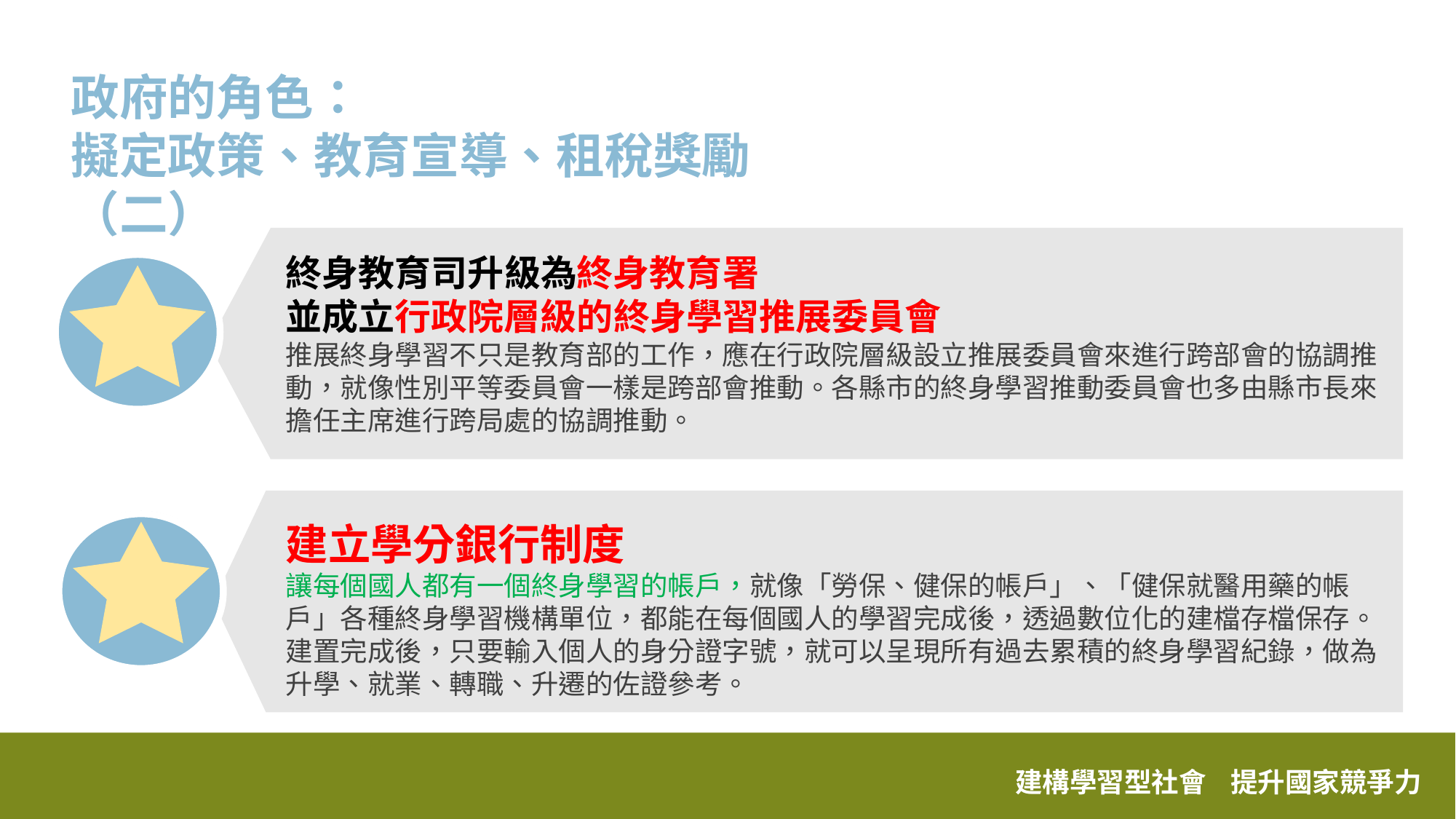

政府的角色：
擬定政策、教育宣導、租稅獎勵（二）

終身教育司升級為終身教育署
並成立行政院層級的終身學習推展委員會
推展終身學習不只是教育部的工作，應在行政院層級設立推展委員會來進行跨部會的協調推動，就像性別平等委員會一樣是跨部會推動。各縣市的終身學習推動委員會也多由縣市長來擔任主席進行跨局處的協調推動。

建立學分銀行制度
讓每個國人都有一個終身學習的帳戶，就像「勞保、健保的帳戶」、「健保就醫用藥的帳戶」各種終身學習機構單位，都能在每個國人的學習完成後，透過數位化的建檔存檔保存。
建置完成後，只要輸入個人的身分證字號，就可以呈現所有過去累積的終身學習紀錄，做為升學、就業、轉職、升遷的佐證參考。

建構學習型社會    提升國家競爭力